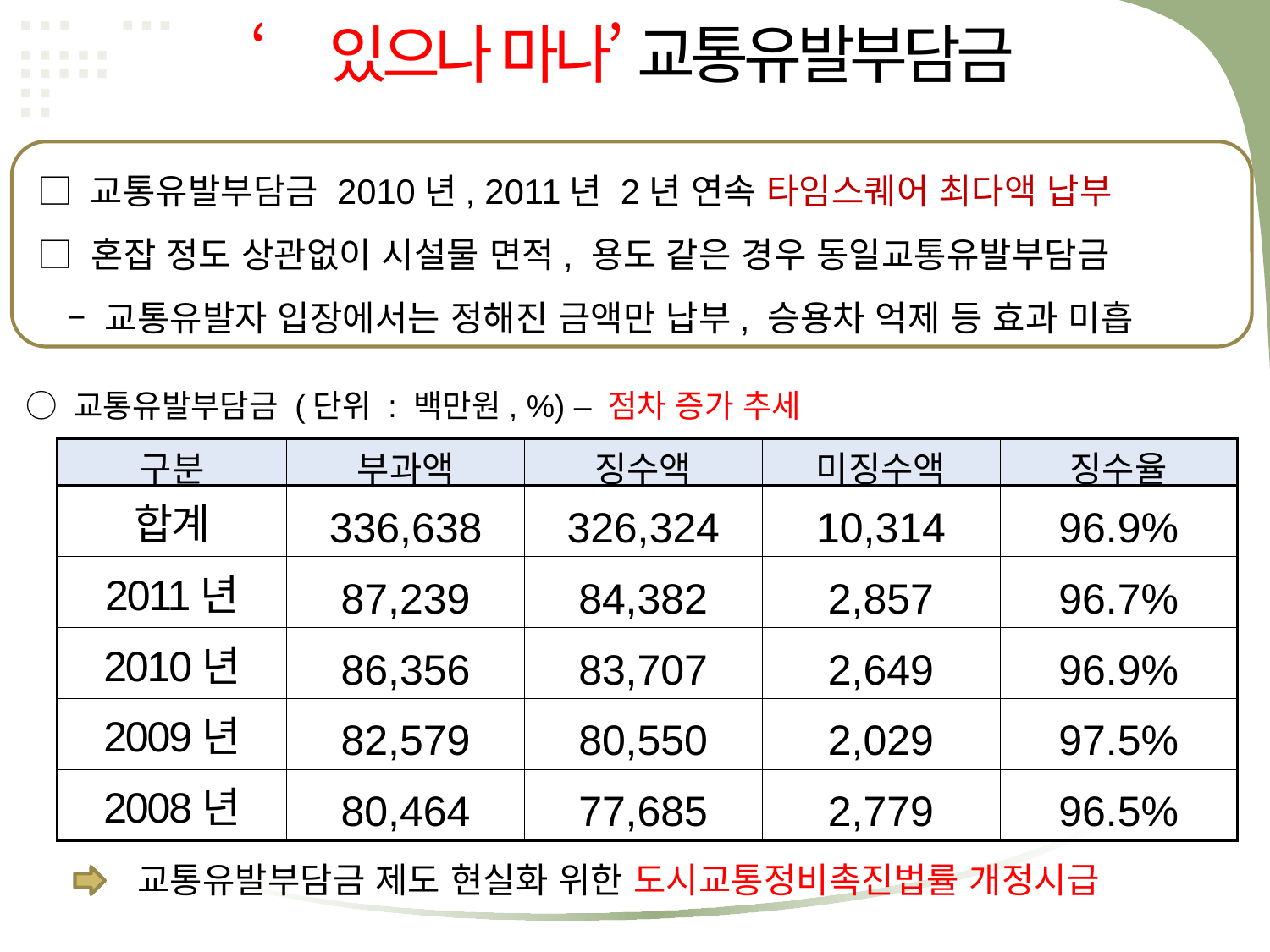

# ‘있으나 마나’ 교통유발부담금

□  교통유발부담금 2010년, 2011년 2년 연속 타임스퀘어 최다액 납부
□ 혼잡 정도 상관없이 시설물 면적, 용도 같은 경우 동일교통유발부담금
   – 교통유발자 입장에서는 정해진 금액만 납부, 승용차 억제 등 효과 미흡
○ 교통유발부담금 (단위 : 백만원, %) – 점차 증가 추세
| 구분 | 부과액 | 징수액 | 미징수액 | 징수율 |
| --- | --- | --- | --- | --- |
| 합계 | 336,638 | 326,324 | 10,314 | 96.9% |
| 2011년 | 87,239 | 84,382 | 2,857 | 96.7% |
| 2010년 | 86,356 | 83,707 | 2,649 | 96.9% |
| 2009년 | 82,579 | 80,550 | 2,029 | 97.5% |
| 2008년 | 80,464 | 77,685 | 2,779 | 96.5% |
교통유발부담금 제도 현실화 위한 도시교통정비촉진법률 개정시급